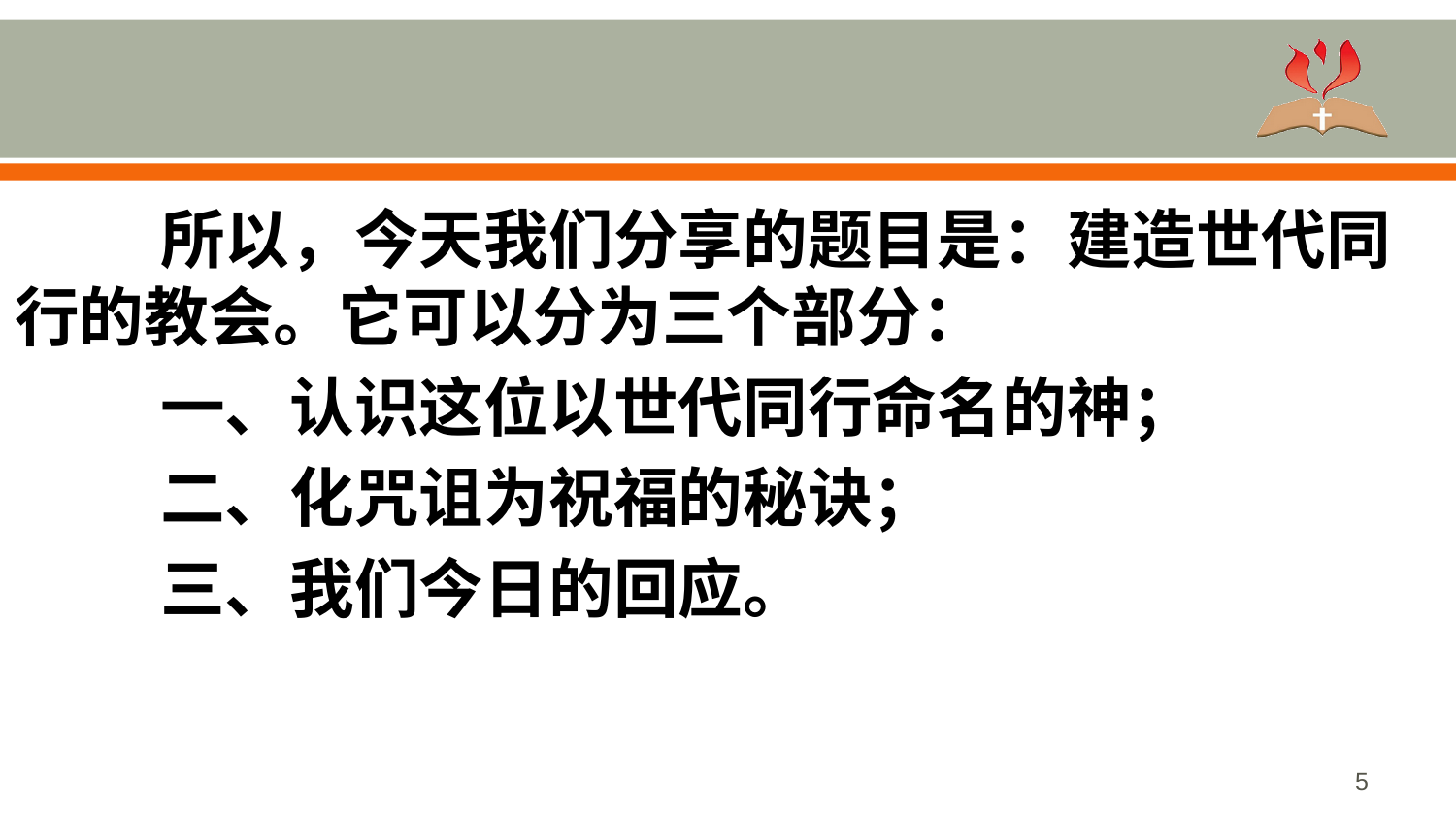

所以，今天我们分享的题目是：建造世代同行的教会。它可以分为三个部分：
	一、认识这位以世代同行命名的神；
	二、化咒诅为祝福的秘诀；
	三、我们今日的回应。

5